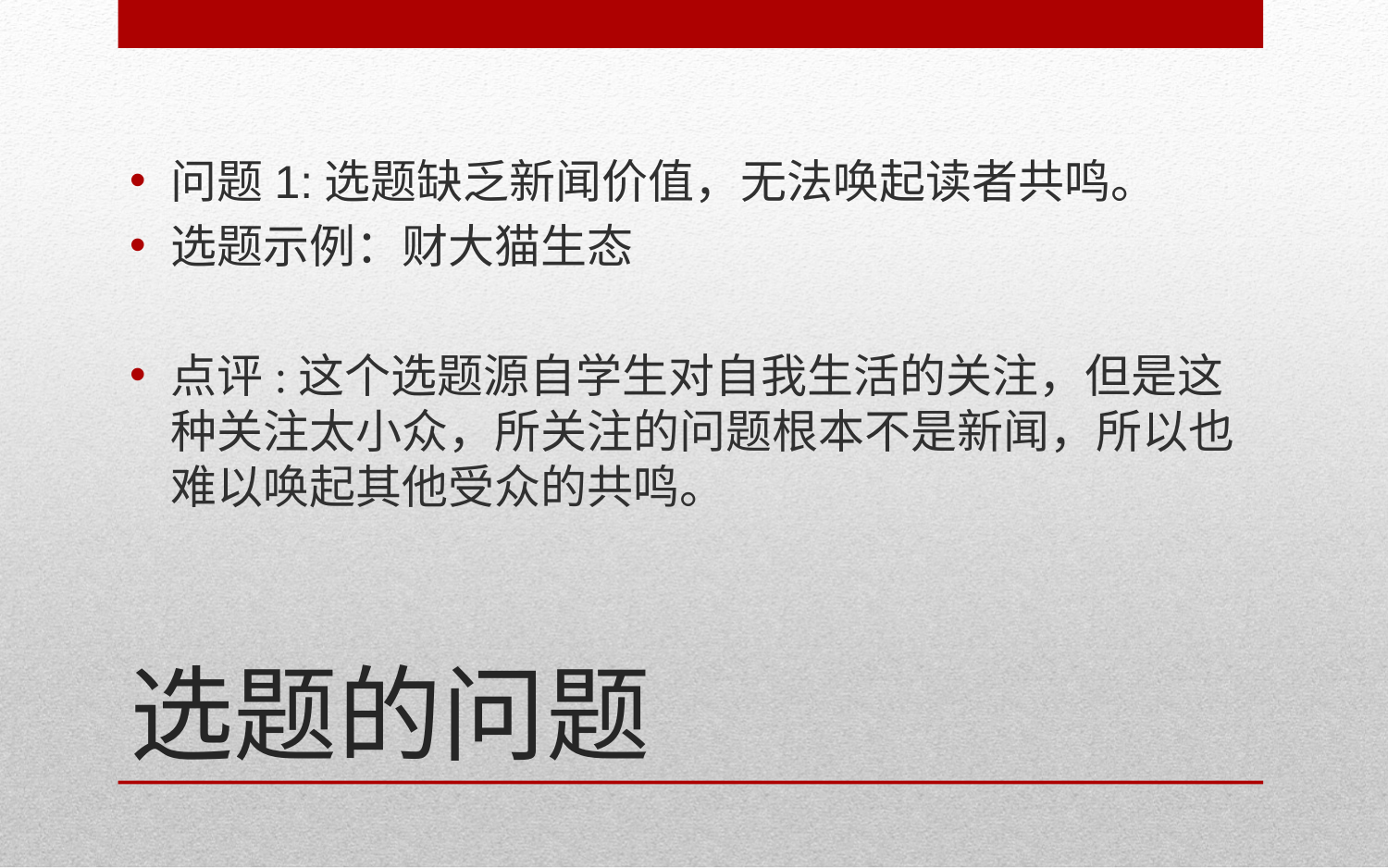

问题1:选题缺乏新闻价值，无法唤起读者共鸣。
选题示例：财大猫生态

点评:这个选题源自学生对自我生活的关注，但是这种关注太小众，所关注的问题根本不是新闻，所以也难以唤起其他受众的共鸣。
# 选题的问题